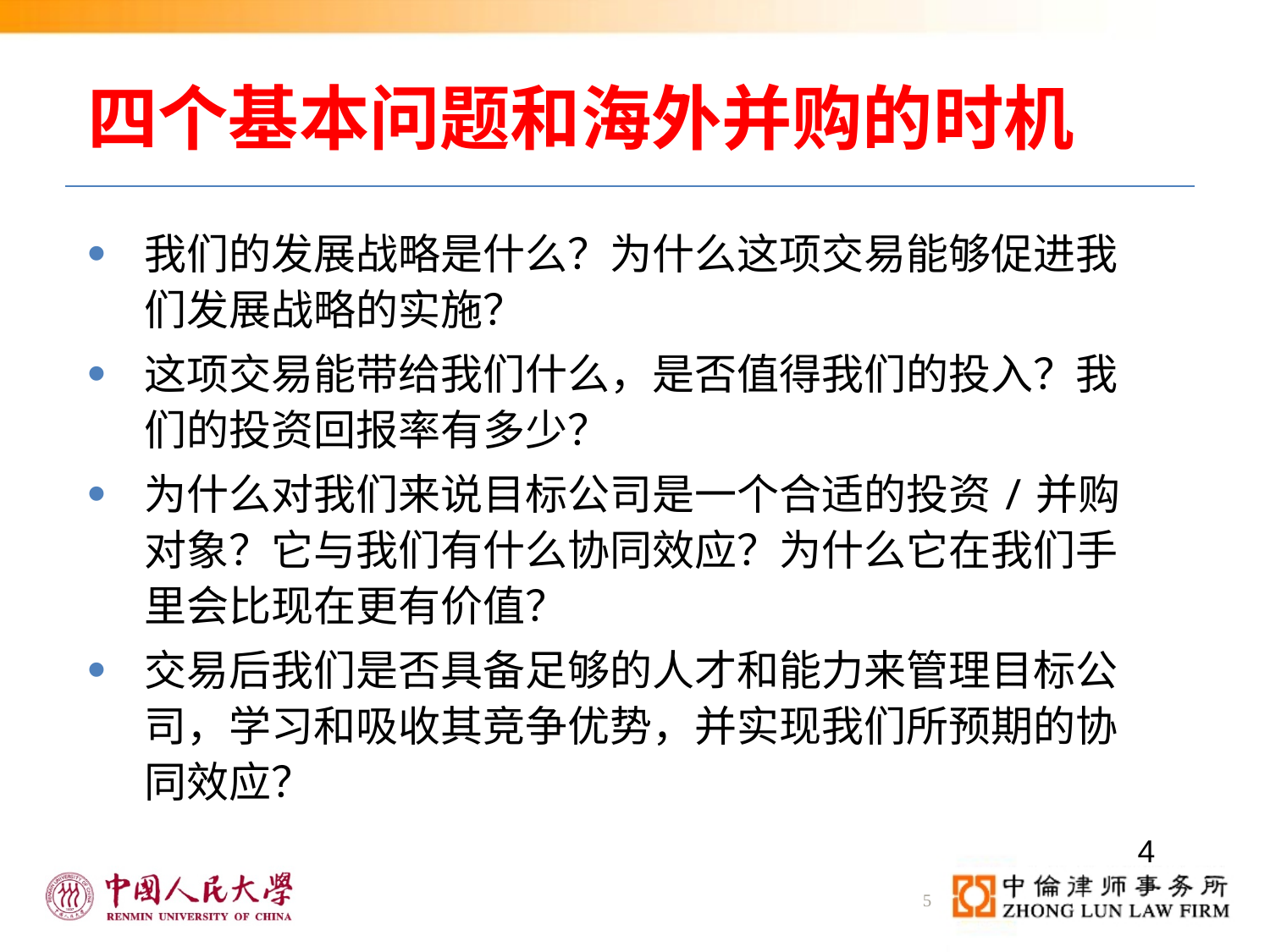

# 四个基本问题和海外并购的时机
我们的发展战略是什么？为什么这项交易能够促进我们发展战略的实施？
这项交易能带给我们什么，是否值得我们的投入？我们的投资回报率有多少？
为什么对我们来说目标公司是一个合适的投资/并购对象？它与我们有什么协同效应？为什么它在我们手里会比现在更有价值？
交易后我们是否具备足够的人才和能力来管理目标公司，学习和吸收其竞争优势，并实现我们所预期的协同效应？
4
5